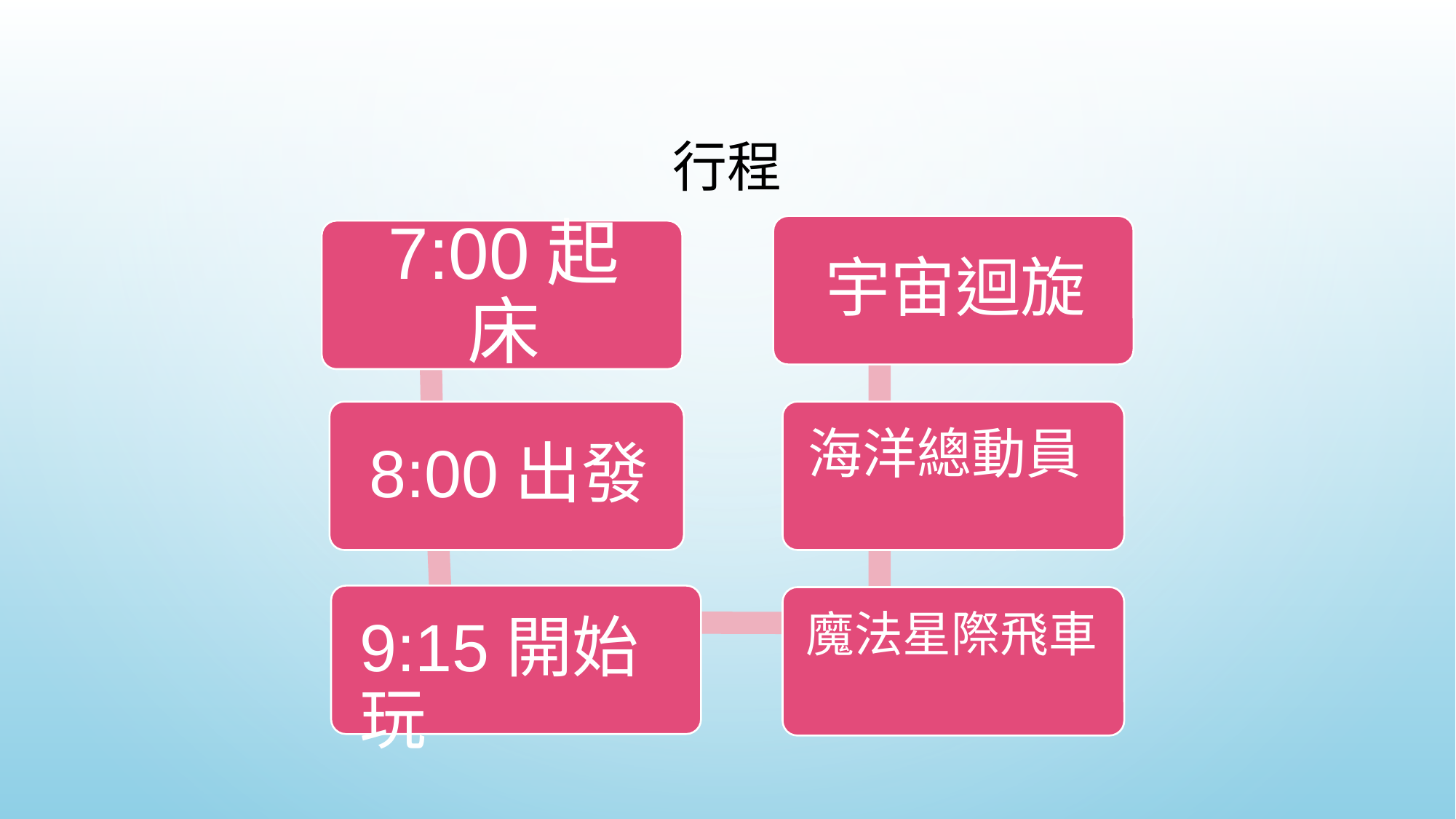

# 行程
7:00起床
8:00出發
9:15開始玩

魔法星際飛車

海洋總動員

宇宙迴旋